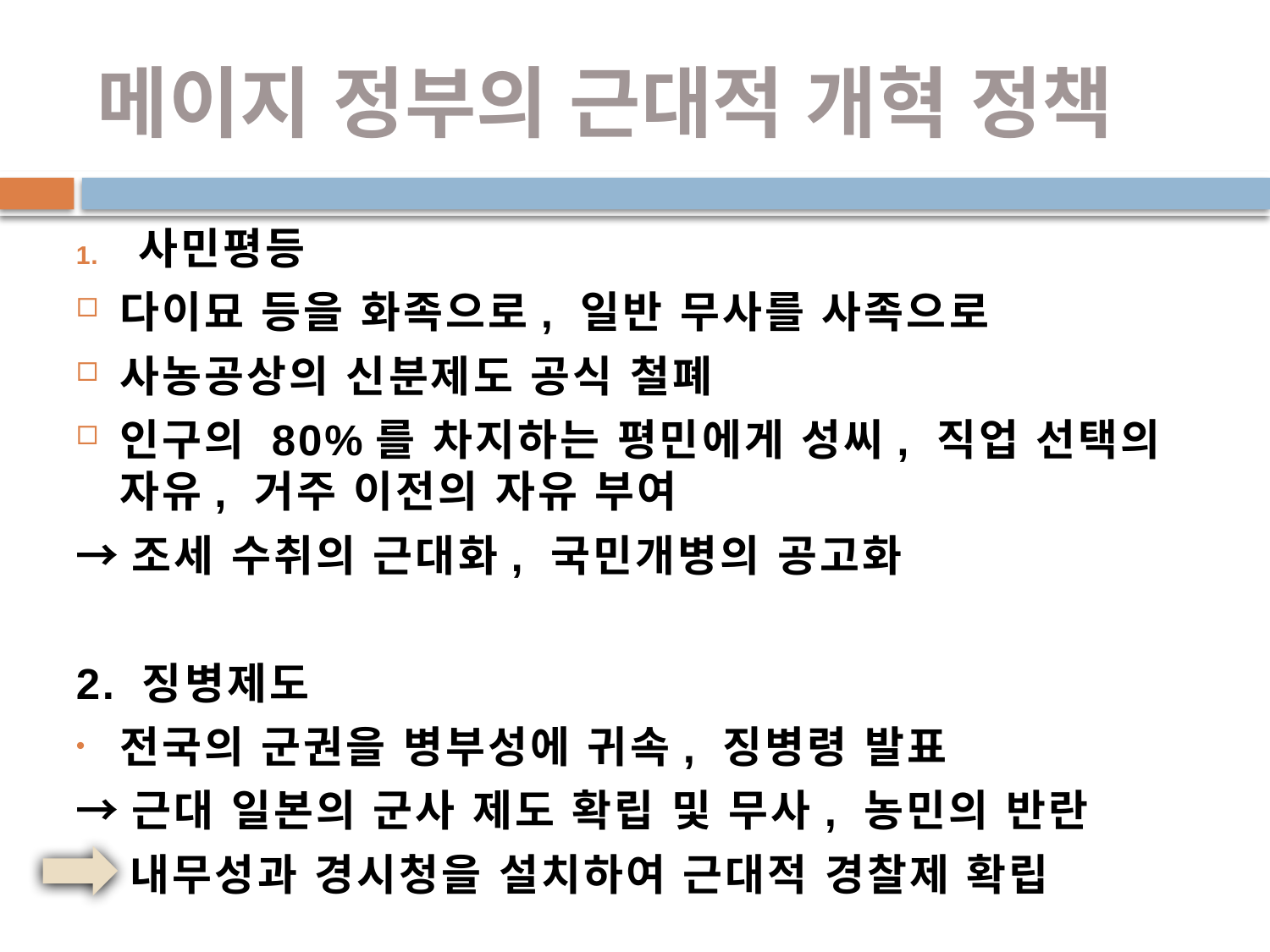

# 메이지 정부의 근대적 개혁 정책
사민평등
다이묘 등을 화족으로, 일반 무사를 사족으로
사농공상의 신분제도 공식 철폐
인구의 80%를 차지하는 평민에게 성씨, 직업 선택의 자유, 거주 이전의 자유 부여
→조세 수취의 근대화, 국민개병의 공고화

2. 징병제도
전국의 군권을 병부성에 귀속, 징병령 발표
→근대 일본의 군사 제도 확립 및 무사, 농민의 반란
   내무성과 경시청을 설치하여 근대적 경찰제 확립